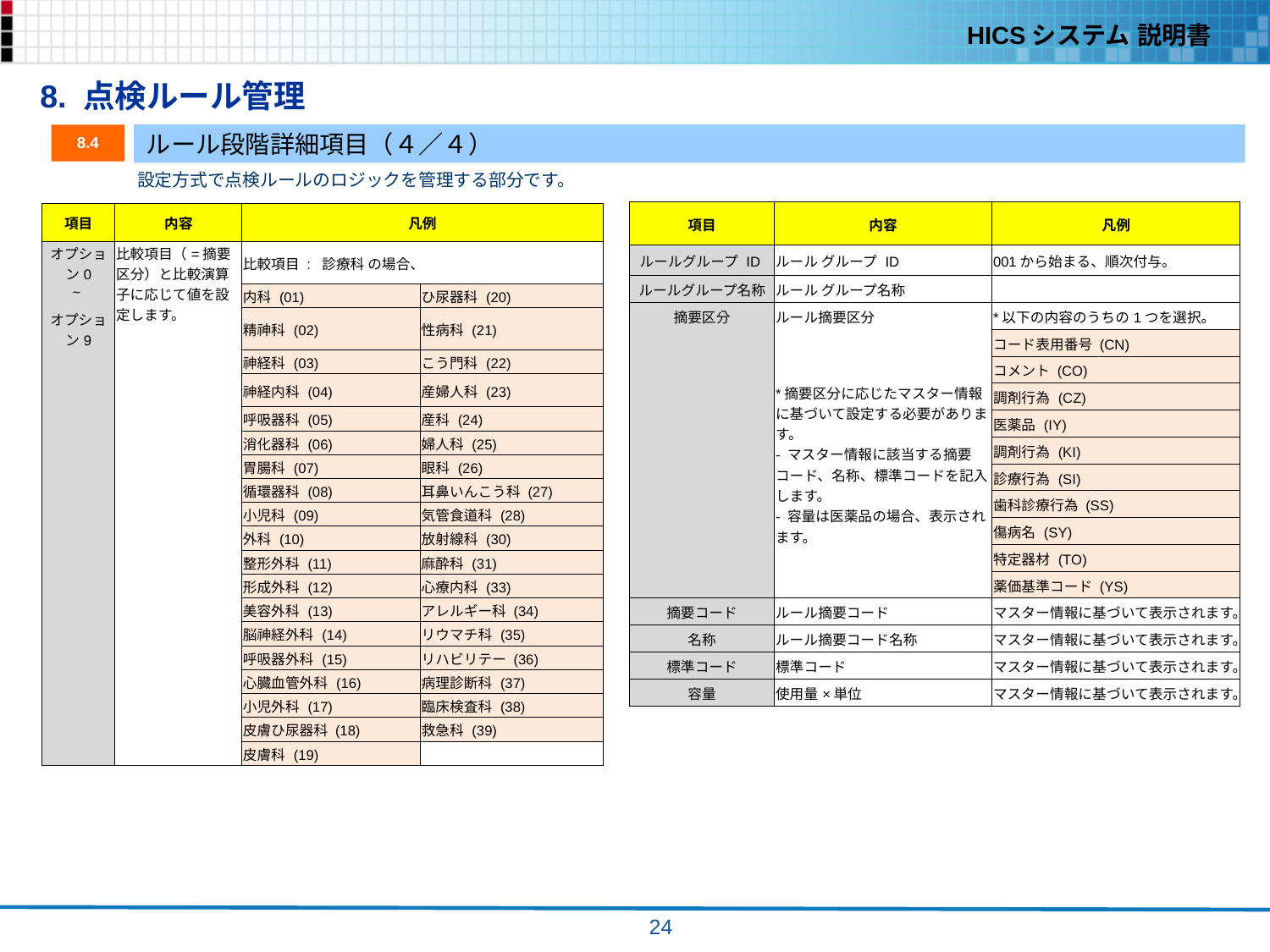

8. 点検ルール管理
ルール段階詳細項目（４／４）
8.4
設定方式で点検ルールのロジックを管理する部分です。
| 項目 | 内容 | 凡例 |
| --- | --- | --- |
| ルールグループ ID | ルール グループ ID | 001から始まる、順次付与。 |
| ルールグループ名称 | ルール グループ名称 |  |
| 摘要区分 | ルール摘要区分 | \*以下の内容のうちの1つを選択。 |
|  |  | コード表用番号 (CN) |
|  | \*摘要区分に応じたマスター情報に基づいて設定する必要があります。 - マスター情報に該当する摘要コード、名称、標準コードを記入します。 - 容量は医薬品の場合、表示されます。 | コメント (CO) |
|  |  | 調剤行為 (CZ) |
|  |  | 医薬品 (IY) |
|  |  | 調剤行為 (KI) |
|  |  | 診療行為 (SI) |
|  |  | 歯科診療行為 (SS) |
|  |  | 傷病名 (SY) |
|  |  | 特定器材 (TO) |
|  |  | 薬価基準コード (YS) |
| 摘要コード | ルール摘要コード | マスター情報に基づいて表示されます。 |
| 名称 | ルール摘要コード名称 | マスター情報に基づいて表示されます。 |
| 標準コード | 標準コード | マスター情報に基づいて表示されます。 |
| 容量 | 使用量×単位 | マスター情報に基づいて表示されます。 |
| 項目 | 内容 | 凡例 |  |
| --- | --- | --- | --- |
| オプション0 | 比較項目（=摘要区分）と比較演算子に応じて値を設定します。 | 比較項目 : 診療科 の場合、 |  |
| ~ |  | 内科 (01) | ひ尿器科 (20) |
| オプション9 |  | 精神科 (02) | 性病科 (21) |
|  |  | 神経科 (03) | こう門科 (22) |
|  |  | 神経内科 (04) | 産婦人科 (23) |
|  |  | 呼吸器科 (05) | 産科 (24) |
|  |  | 消化器科 (06) | 婦人科 (25) |
|  |  | 胃腸科 (07) | 眼科 (26) |
|  |  | 循環器科 (08) | 耳鼻いんこう科 (27) |
|  |  | 小児科 (09) | 気管食道科 (28) |
|  |  | 外科 (10) | 放射線科 (30) |
|  |  | 整形外科 (11) | 麻酔科 (31) |
|  |  | 形成外科 (12) | 心療内科 (33) |
|  |  | 美容外科 (13) | アレルギー科 (34) |
|  |  | 脳神経外科 (14) | リウマチ科 (35) |
|  |  | 呼吸器外科 (15) | リハビリテー (36) |
|  |  | 心臓血管外科 (16) | 病理診断科 (37) |
|  |  | 小児外科 (17) | 臨床検査科 (38) |
|  |  | 皮膚ひ尿器科 (18) | 救急科 (39) |
|  |  | 皮膚科 (19) |  |
24